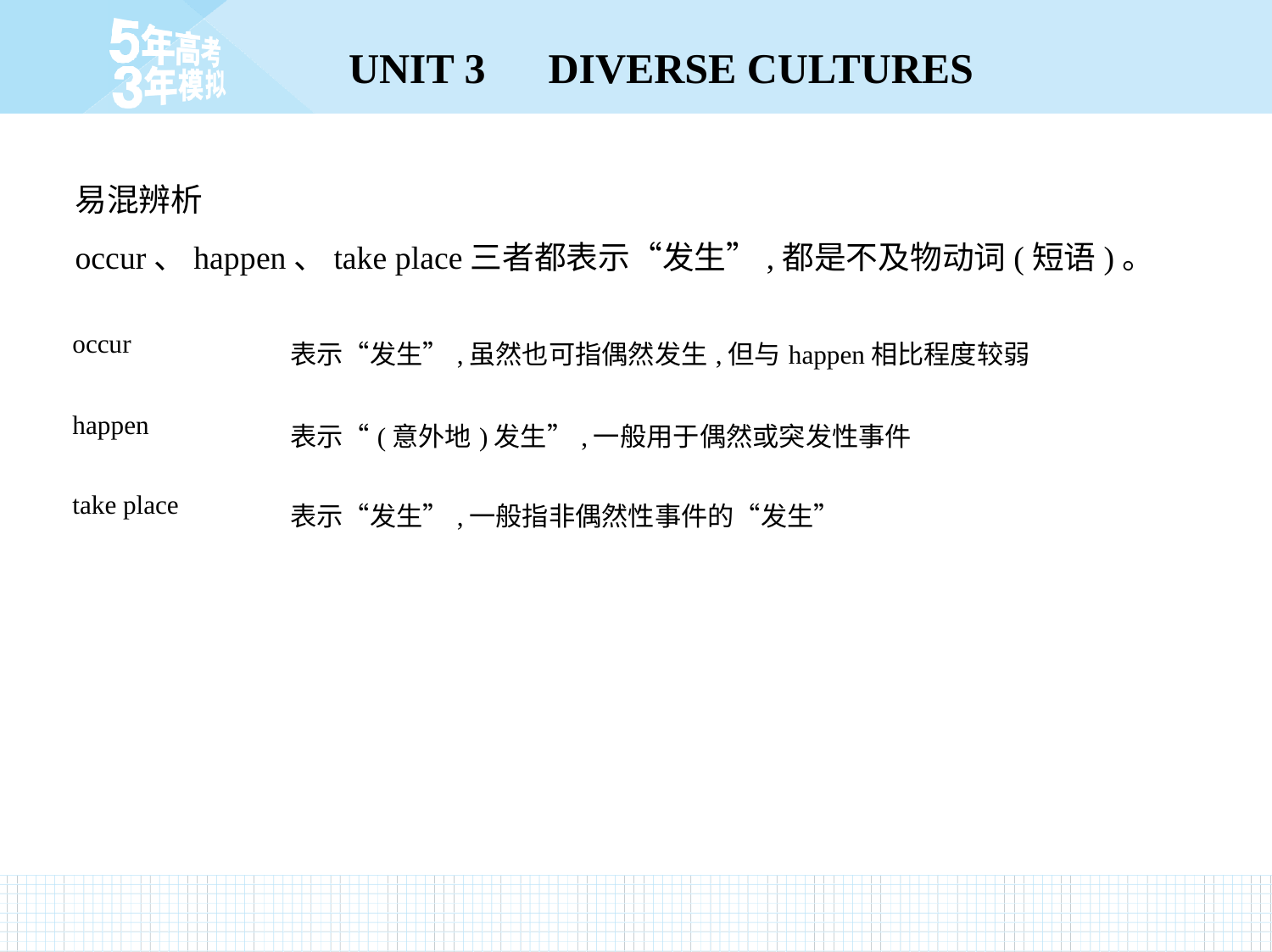

易混辨析
occur、happen、take place三者都表示“发生”,都是不及物动词(短语)。
| occur | 表示“发生”,虽然也可指偶然发生,但与happen相比程度较弱 |
| --- | --- |
| happen | 表示“(意外地)发生”,一般用于偶然或突发性事件 |
| take place | 表示“发生”,一般指非偶然性事件的“发生” |